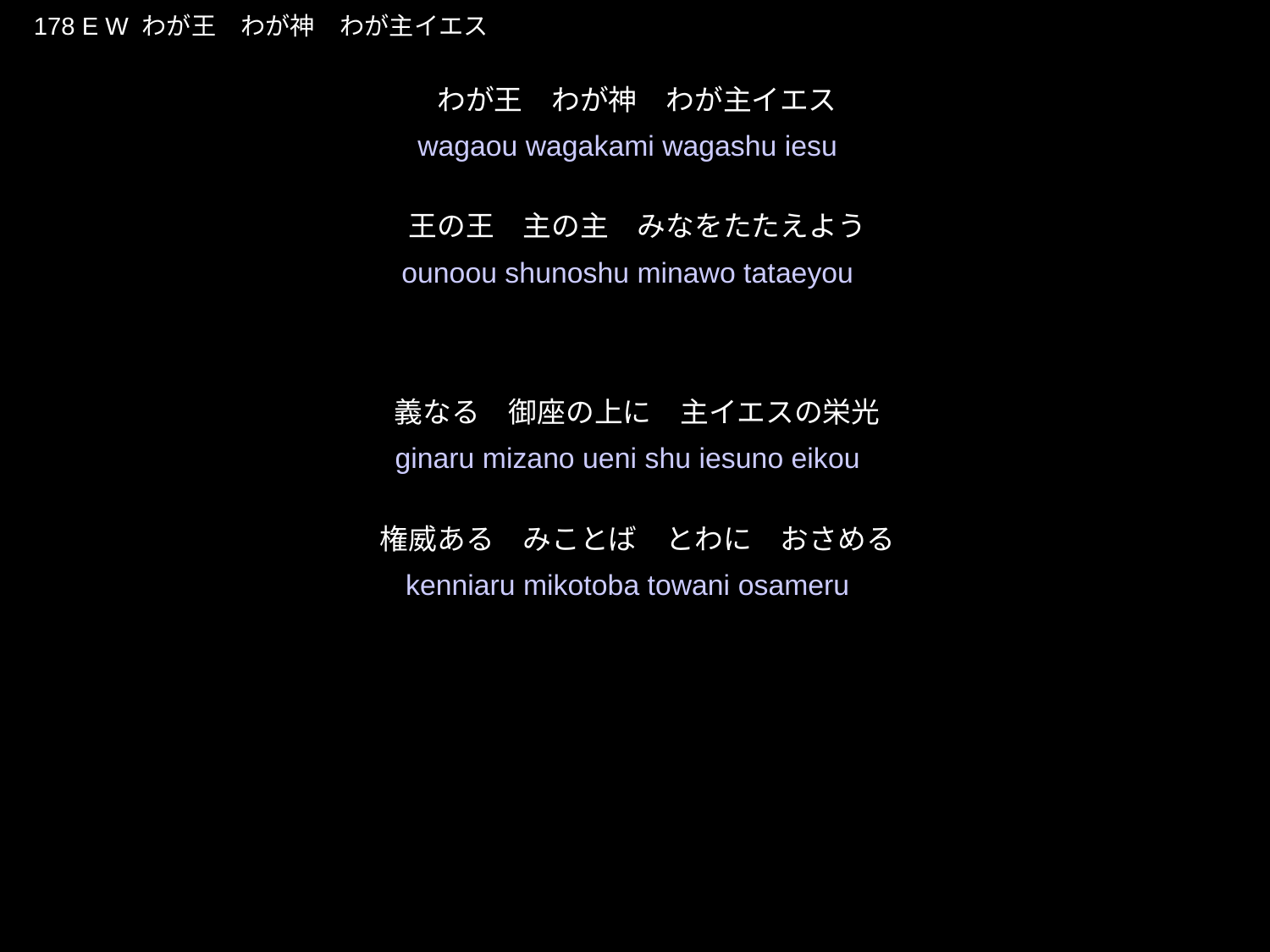

わがおうわがかみわがしゅいえす
★W
178 E W わが王　わが神　わが主イエス
わが王　わが神　わが主イエス
王の王　主の主　みなをたたえよう
義なる　御座の上に　主イエスの栄光
権威ある　みことば　とわに　おさめる
★３
wagaou wagakami wagashu iesu
ounoou shunoshu minawo tataeyou
ginaru mizano ueni shu iesuno eikou
kenniaru mikotoba towani osameru